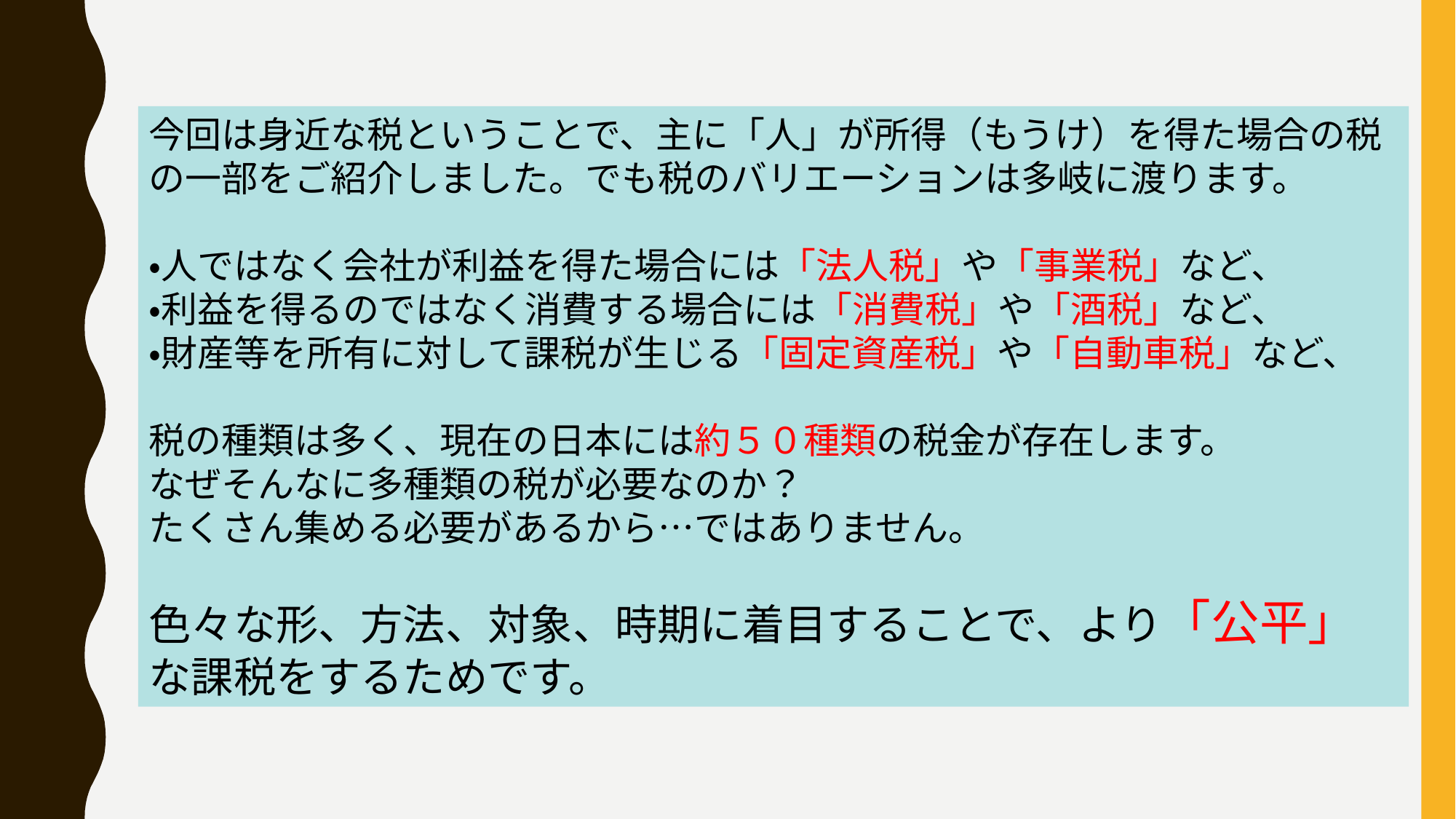

今回は身近な税ということで、主に「人」が所得（もうけ）を得た場合の税の一部をご紹介しました。でも税のバリエーションは多岐に渡ります。
・人ではなく会社が利益を得た場合には「法人税」や「事業税」など、
・利益を得るのではなく消費する場合には「消費税」や「酒税」など、
・財産等を所有に対して課税が生じる「固定資産税」や「自動車税」など、
税の種類は多く、現在の日本には約５０種類の税金が存在します。
なぜそんなに多種類の税が必要なのか？
たくさん集める必要があるから…ではありません。

色々な形、方法、対象、時期に着目することで、より「公平」な課税をするためです。